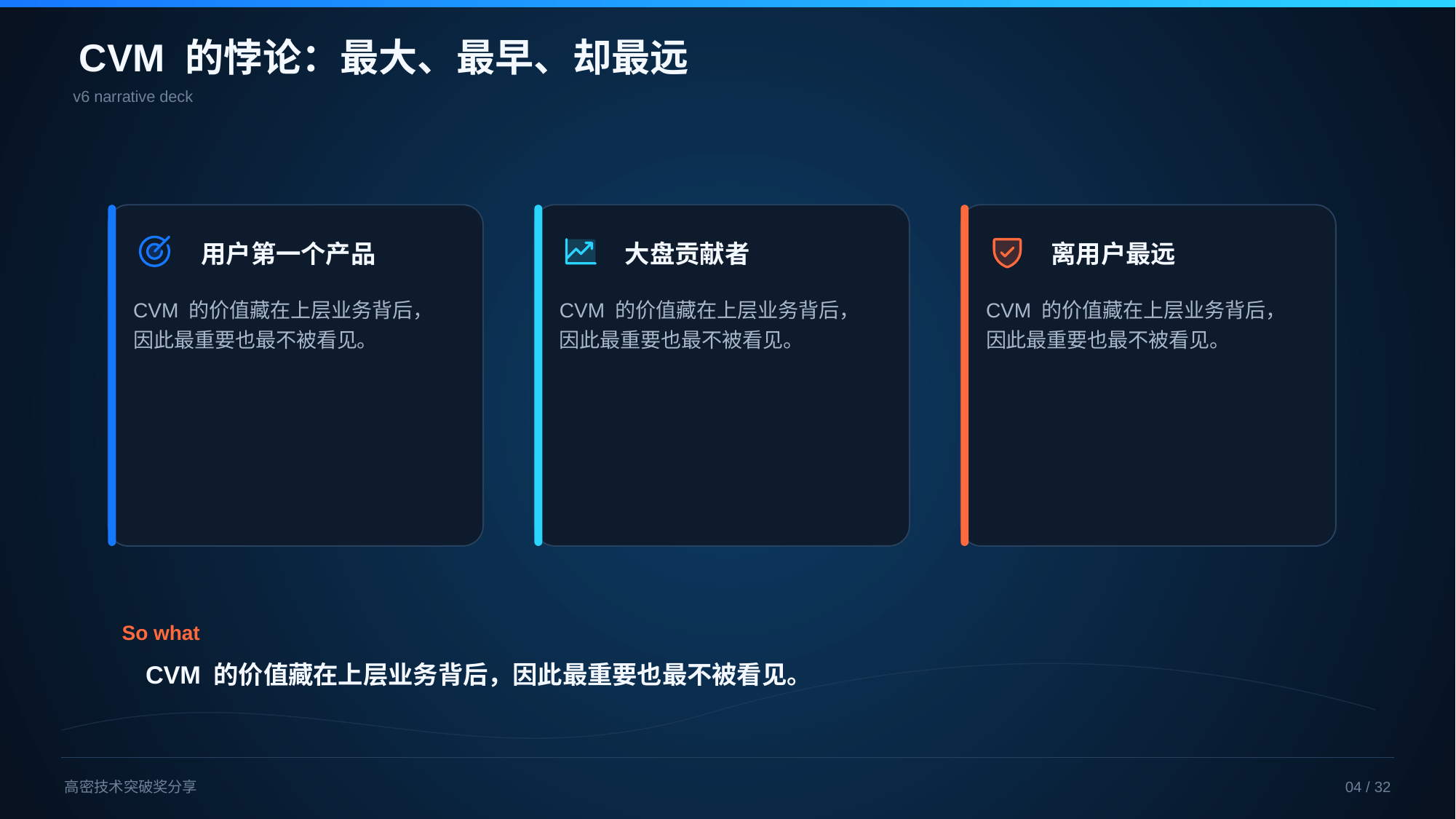

CVM 的悖论：最大、最早、却最远
v6 narrative deck

用户第一个产品
CVM 的价值藏在上层业务背后，因此最重要也最不被看见。

大盘贡献者

CVM 的价值藏在上层业务背后，因此最重要也最不被看见。

离用户最远

CVM 的价值藏在上层业务背后，因此最重要也最不被看见。
So what
CVM 的价值藏在上层业务背后，因此最重要也最不被看见。

高密技术突破奖分享
04 / 32